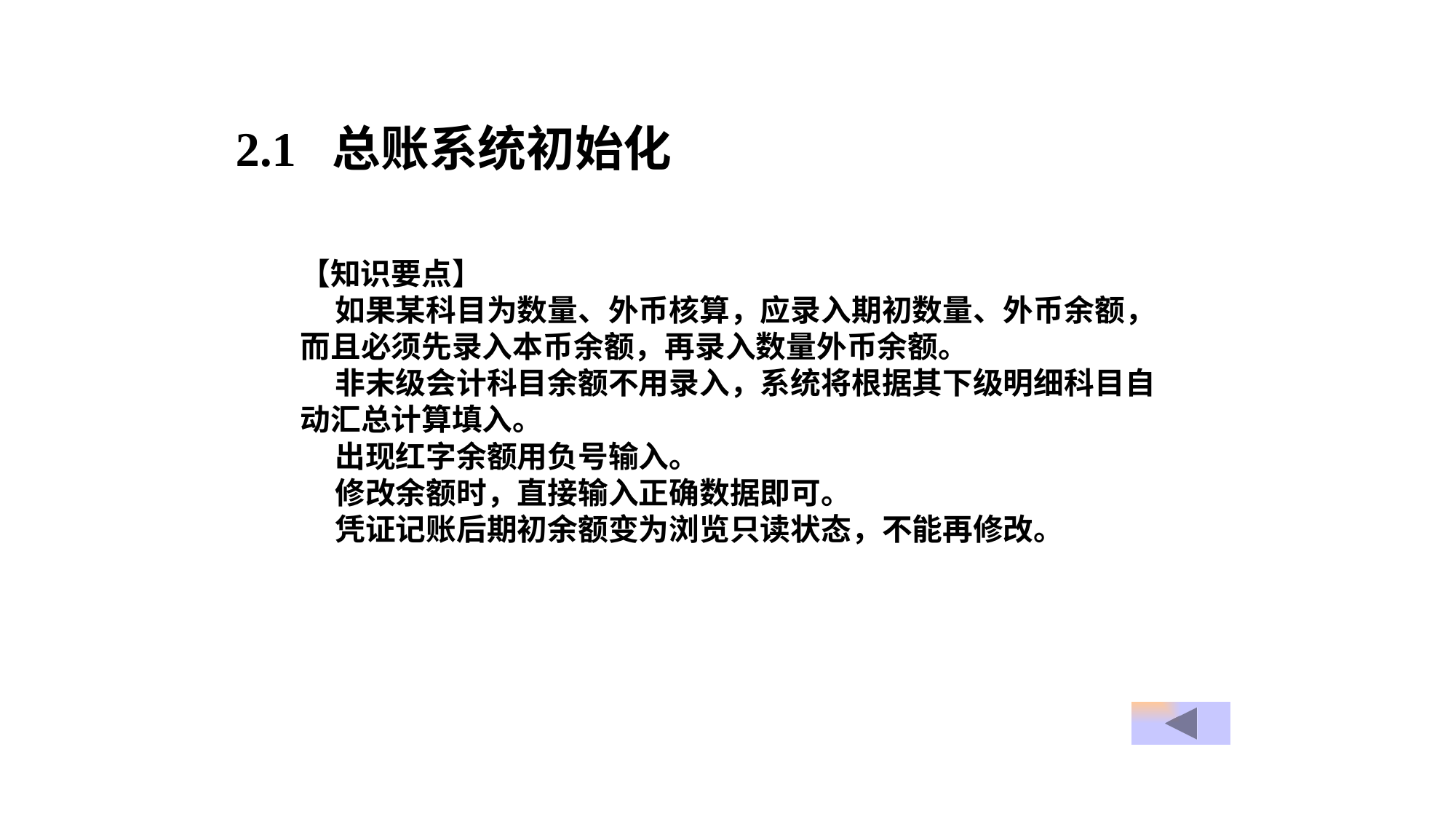

2.1  总账系统初始化
【知识要点】
    如果某科目为数量、外币核算，应录入期初数量、外币余额，而且必须先录入本币余额，再录入数量外币余额。
    非末级会计科目余额不用录入，系统将根据其下级明细科目自动汇总计算填入。
    出现红字余额用负号输入。
    修改余额时，直接输入正确数据即可。
    凭证记账后期初余额变为浏览只读状态，不能再修改。